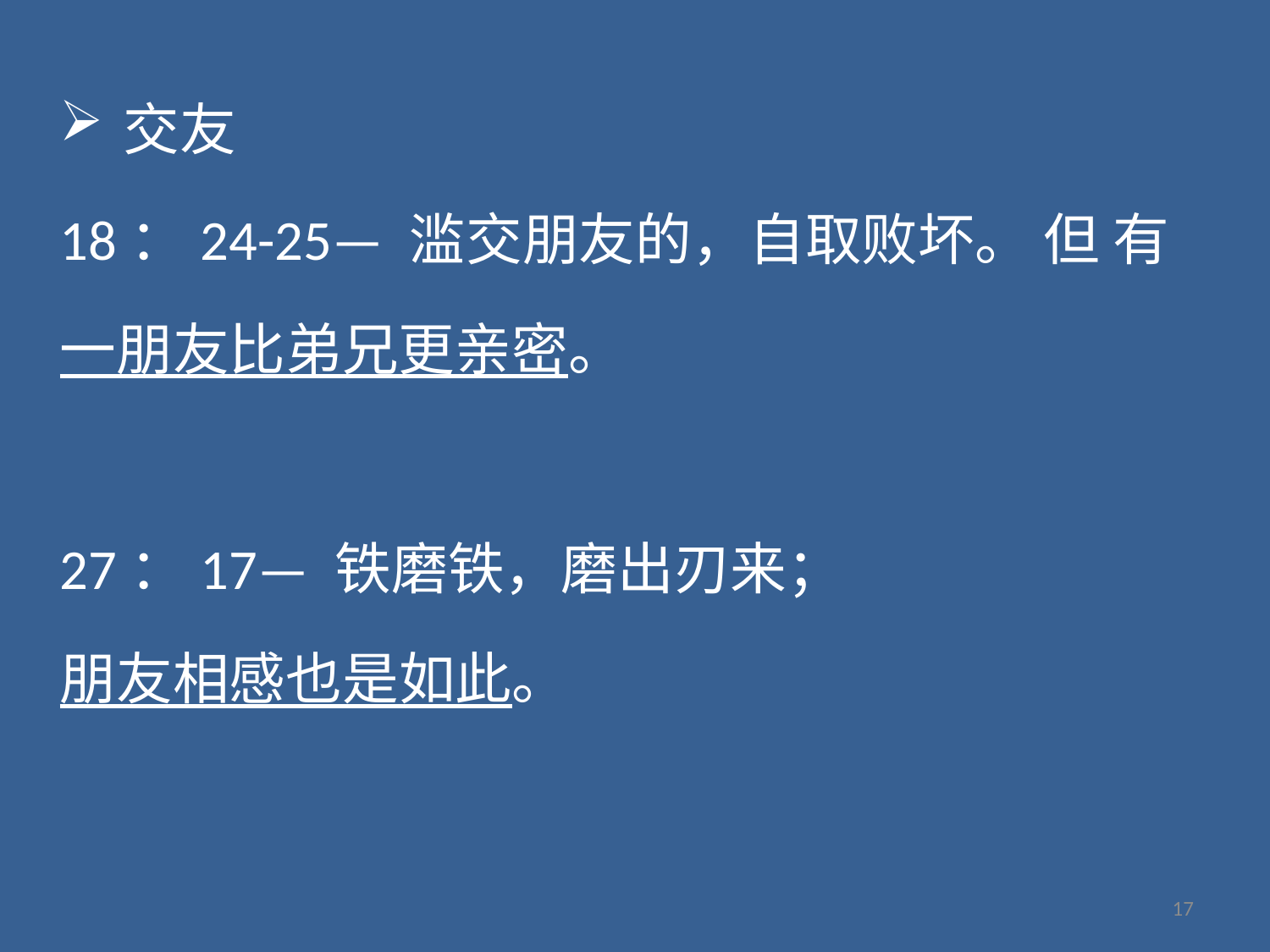

交友
18：24-25— 滥交朋友的，自取败坏。 但 有
一朋友比弟兄更亲密。

27：17— 铁磨铁，磨出刃来；
朋友相感也是如此。
17